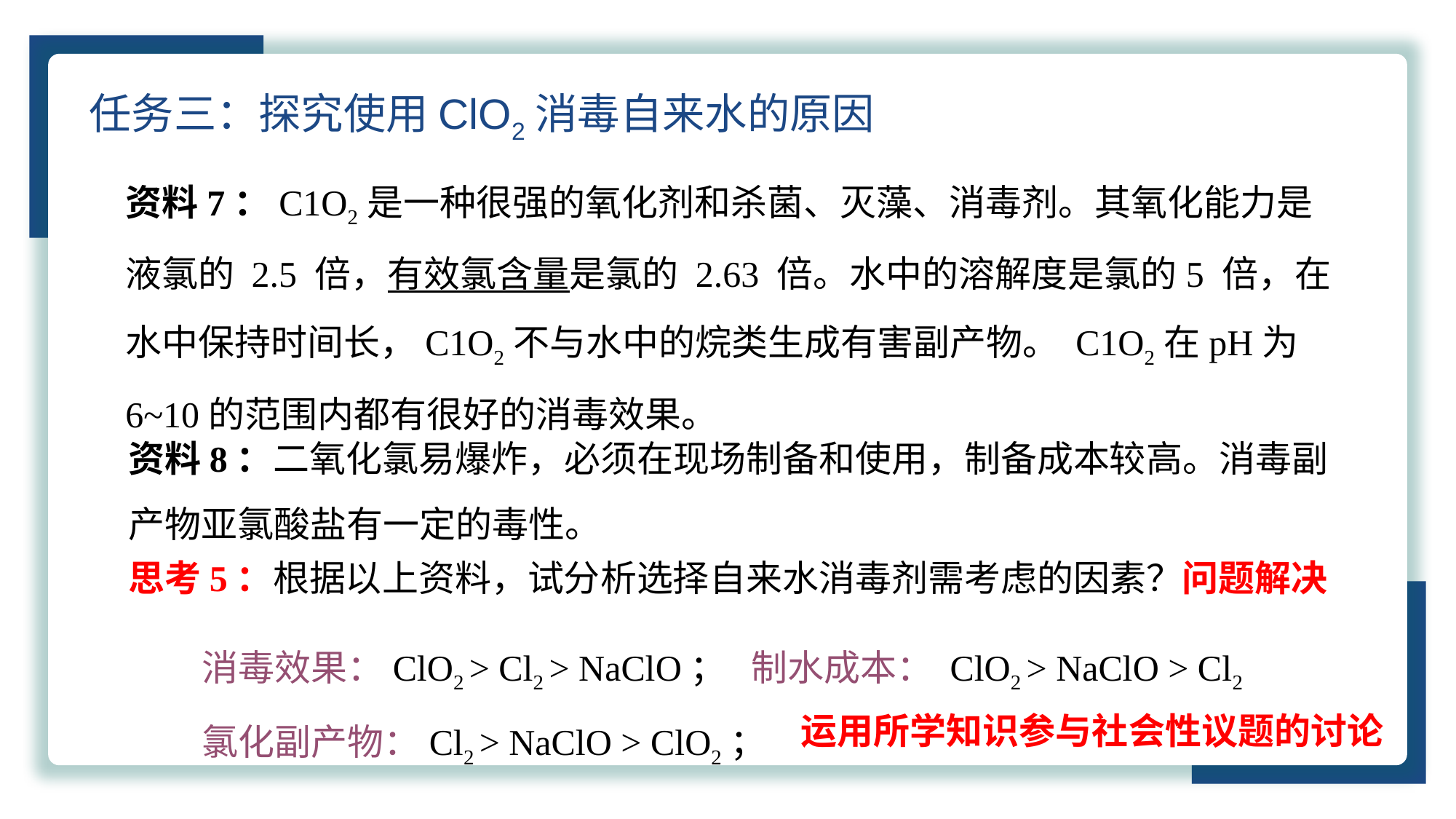

任务三：探究使用ClO2消毒自来水的原因
资料7：C1O2是一种很强的氧化剂和杀菌、灭藻、消毒剂。其氧化能力是液氯的 2.5 倍，有效氯含量是氯的 2.63 倍。水中的溶解度是氯的5 倍，在水中保持时间长，C1O2不与水中的烷类生成有害副产物。 C1O2在pH为6~10的范围内都有很好的消毒效果。
资料8：二氧化氯易爆炸，必须在现场制备和使用，制备成本较高。消毒副产物亚氯酸盐有一定的毒性。
思考5：根据以上资料，试分析选择自来水消毒剂需考虑的因素？
问题解决

消毒效果：ClO2 > Cl2 > NaClO；   制水成本： ClO2 > NaClO > Cl2
氯化副产物：Cl2 > NaClO > ClO2；
运用所学知识参与社会性议题的讨论